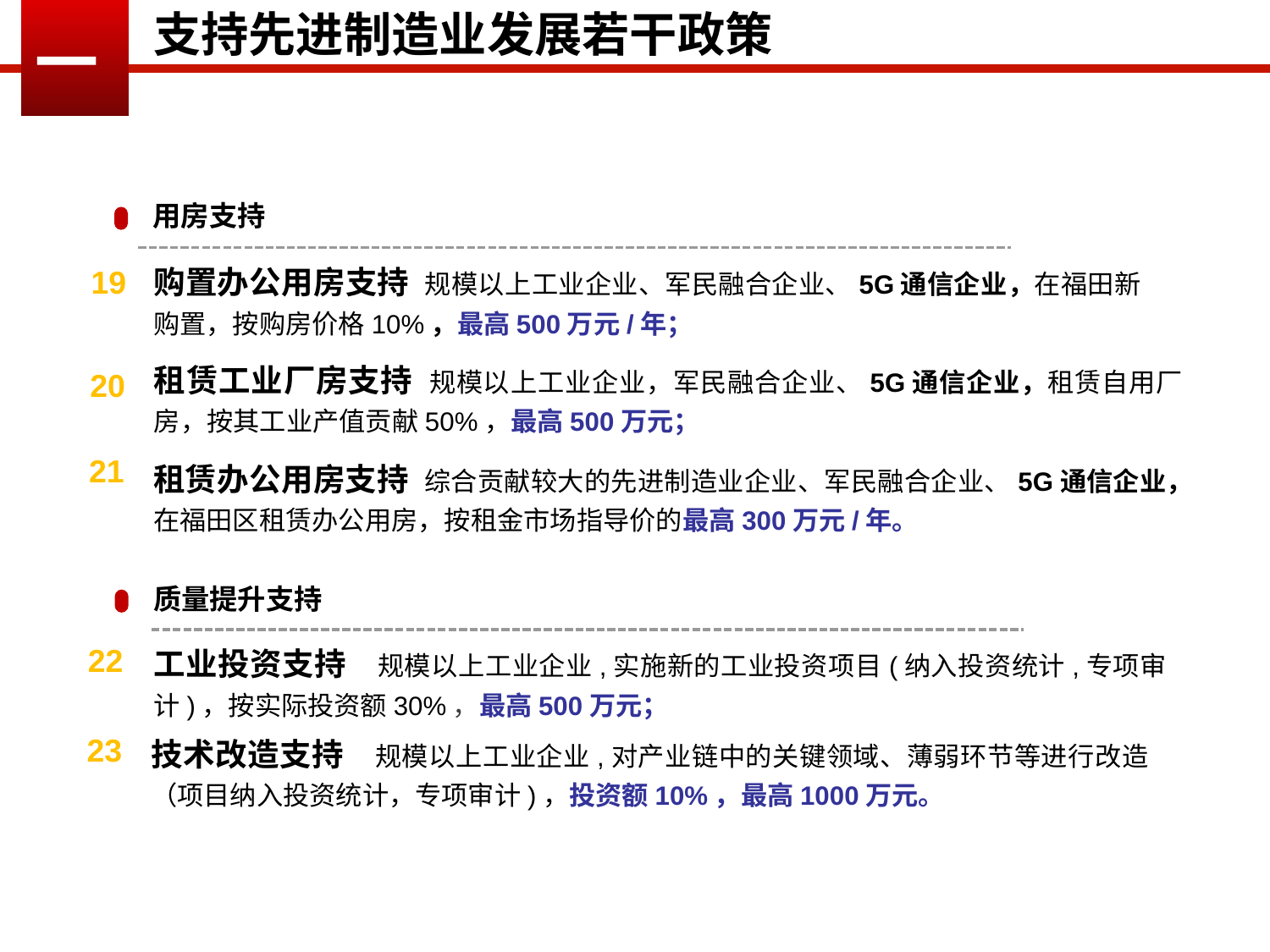

支持先进制造业发展若干政策

一

用房支持

购置办公用房支持  规模以上工业企业、军民融合企业、5G通信企业，在福田新购置，按购房价格10%，最高500万元/年；

19
租赁工业厂房支持  规模以上工业企业，军民融合企业、5G通信企业，租赁自用厂房，按其工业产值贡献50%，最高500万元；
20
租赁办公用房支持  综合贡献较大的先进制造业企业、军民融合企业、5G通信企业，在福田区租赁办公用房，按租金市场指导价的最高300万元/年。
21
质量提升支持

工业投资支持    规模以上工业企业,实施新的工业投资项目(纳入投资统计,专项审计)，按实际投资额30%，最高500万元；
22
技术改造支持    规模以上工业企业,对产业链中的关键领域、薄弱环节等进行改造（项目纳入投资统计，专项审计)，投资额10%，最高1000万元。
23